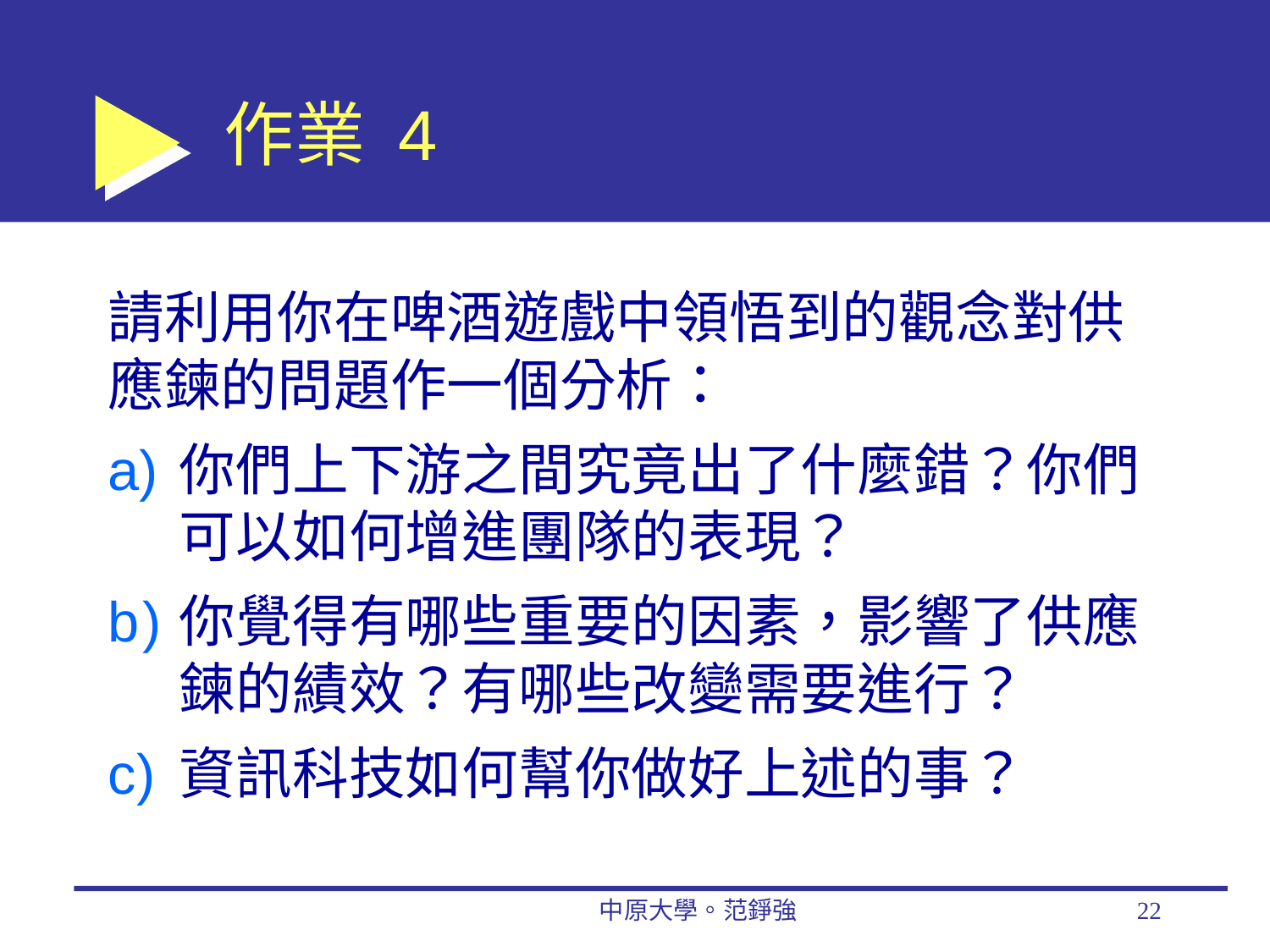

# 作業 4
請利用你在啤酒遊戲中領悟到的觀念對供應鍊的問題作一個分析：
你們上下游之間究竟出了什麼錯？你們可以如何增進團隊的表現？
你覺得有哪些重要的因素，影響了供應鍊的績效？有哪些改變需要進行？
資訊科技如何幫你做好上述的事？
中原大學。范錚強
22